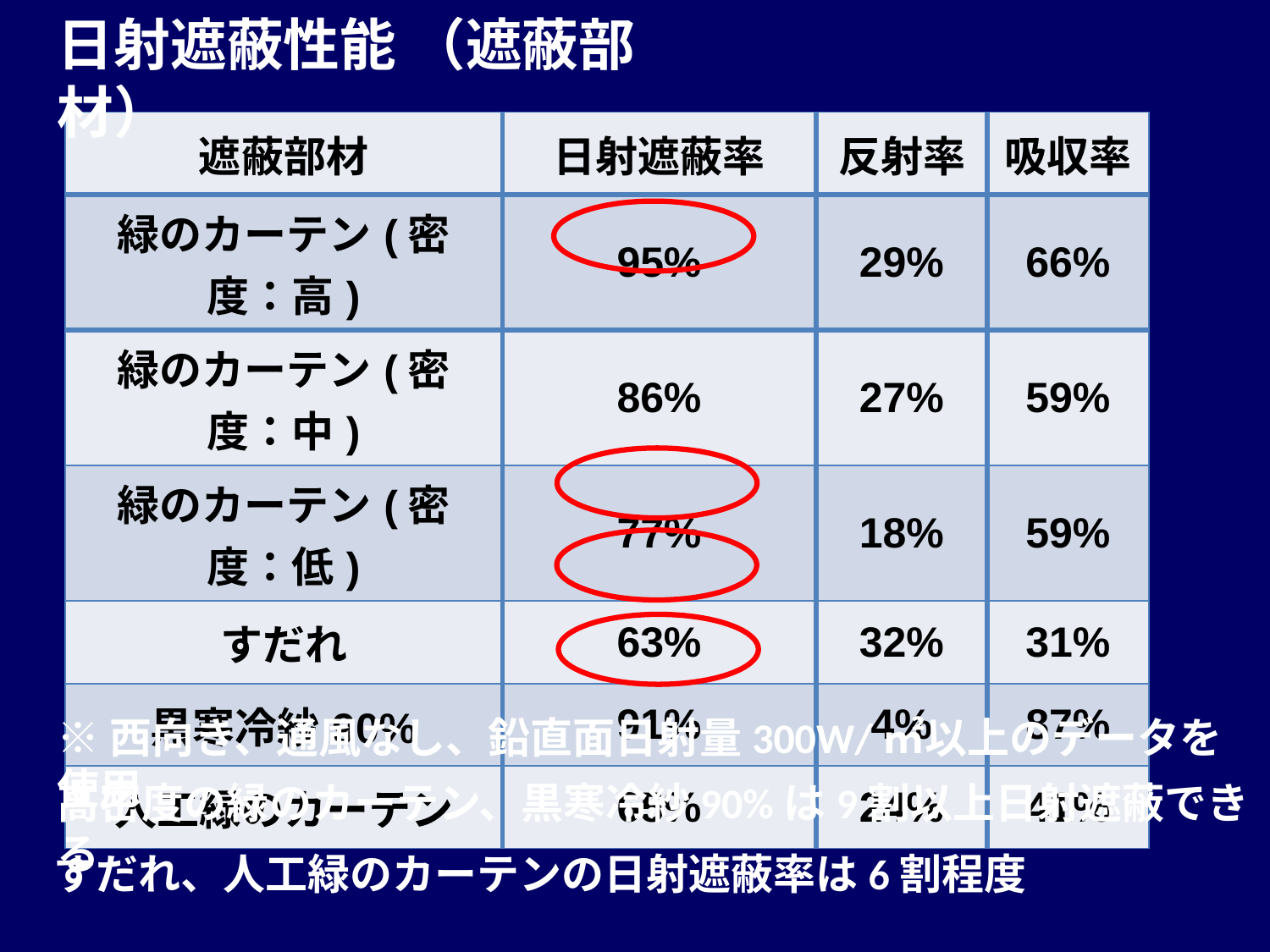

日射遮蔽性能 （遮蔽部材）
| 遮蔽部材 | 日射遮蔽率 | 反射率 | 吸収率 |
| --- | --- | --- | --- |
| 緑のカーテン(密度：高) | 95% | 29% | 66% |
| 緑のカーテン(密度：中) | 86% | 27% | 59% |
| 緑のカーテン(密度：低) | 77% | 18% | 59% |
| すだれ | 63% | 32% | 31% |
| 黒寒冷紗90% | 91% | 4% | 87% |
| 人工緑のカーテン | 65% | 24% | 41% |

※西向き、通風なし、鉛直面日射量300W/㎡以上のデータを使用
高密度の緑のカーテン、黒寒冷紗90%は9割以上日射遮蔽できる
すだれ、人工緑のカーテンの日射遮蔽率は6割程度